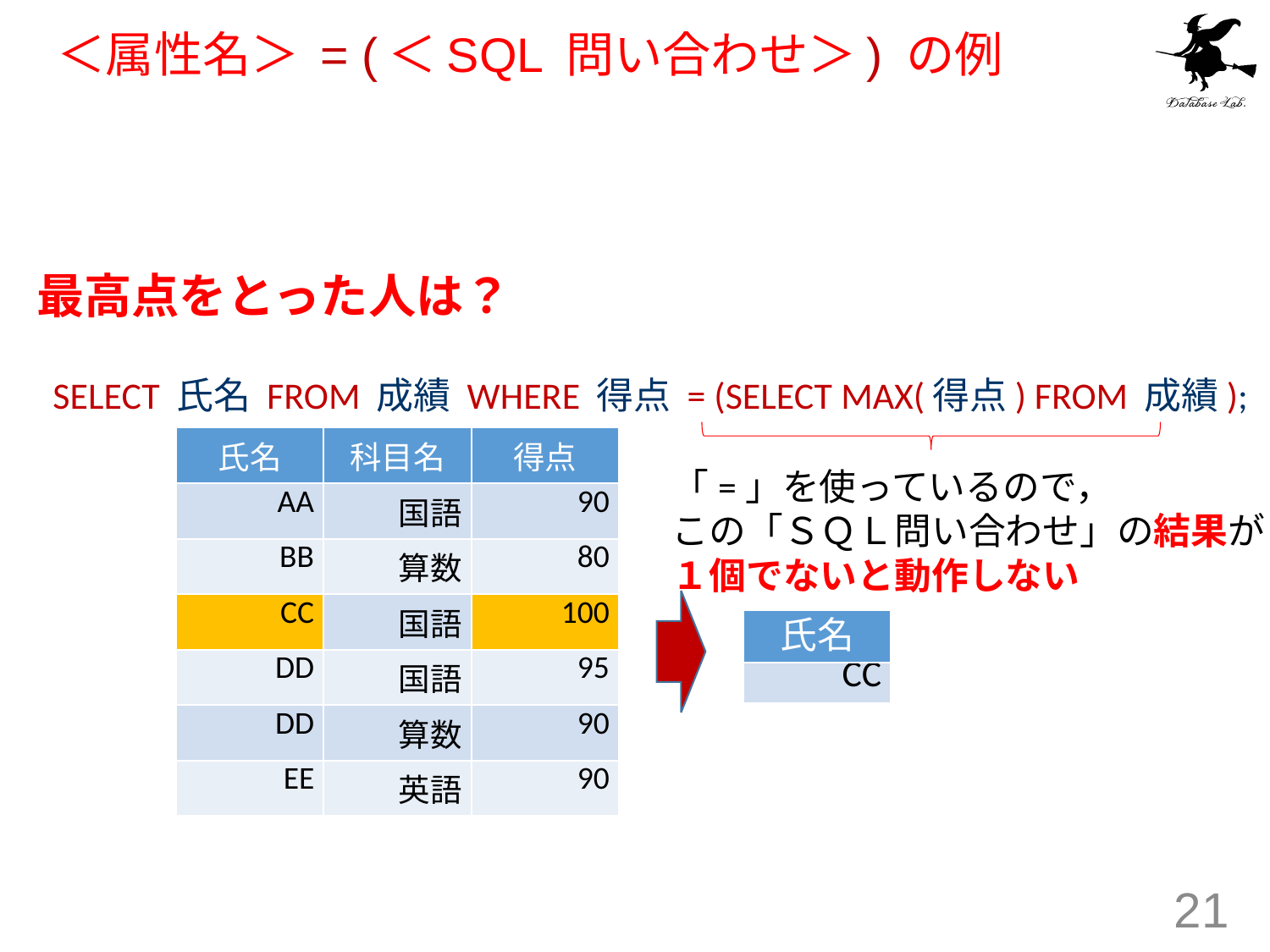

# ＜属性名＞ = (＜SQL 問い合わせ＞) の例

最高点をとった人は？
SELECT 氏名 FROM 成績 WHERE 得点 = (SELECT MAX(得点) FROM 成績);
| 氏名 | 科目名 | 得点 |
| --- | --- | --- |
| AA | 国語 | 90 |
| BB | 算数 | 80 |
| CC | 国語 | 100 |
| DD | 国語 | 95 |
| DD | 算数 | 90 |
| EE | 英語 | 90 |
「=」を使っているので，
この「ＳＱＬ問い合わせ」の結果が
１個でないと動作しない

| 氏名 |
| --- |
| CC |
21